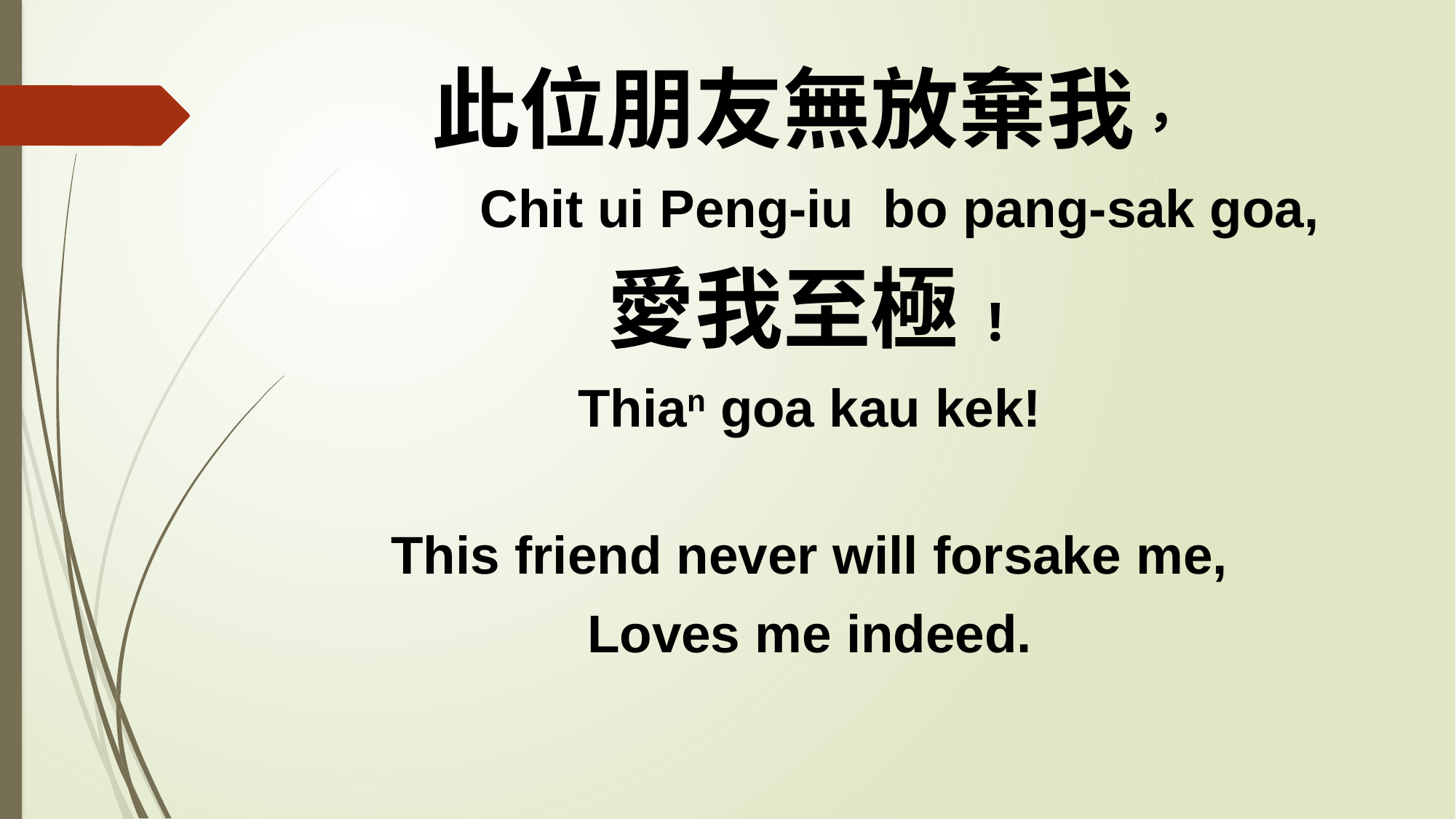

此位朋友無放棄我，
             Chit ui Peng-iu  bo pang-sak goa,
愛我至極!
Thian goa kau kek!

This friend never will forsake me,
Loves me indeed.